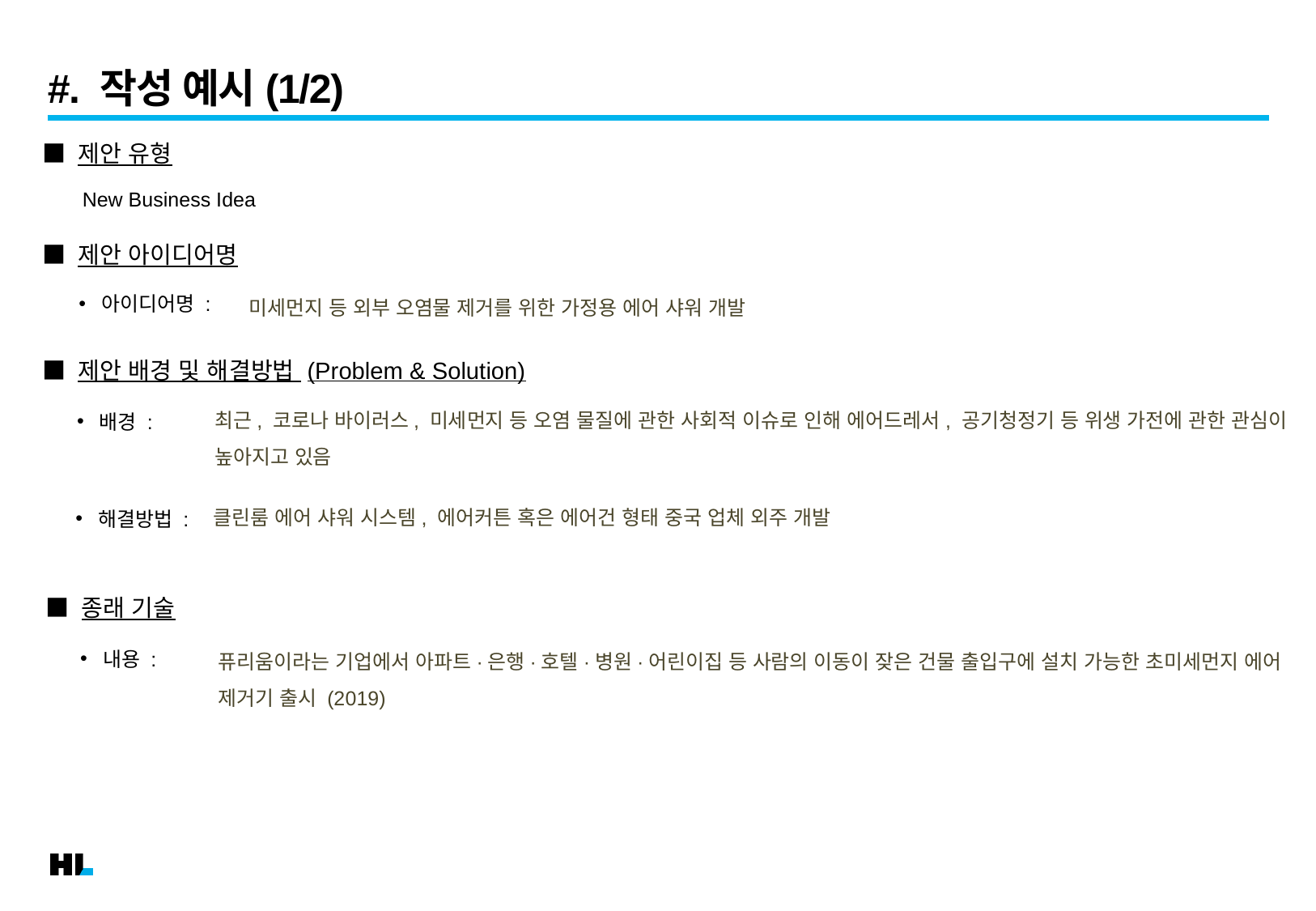

# #. 작성 예시(1/2)
■ 제안 유형
New Business Idea
■ 제안 아이디어명
아이디어명 :
미세먼지 등 외부 오염물 제거를 위한 가정용 에어 샤워 개발
■ 제안 배경 및 해결방법 (Problem & Solution)
최근, 코로나 바이러스, 미세먼지 등 오염 물질에 관한 사회적 이슈로 인해 에어드레서, 공기청정기 등 위생 가전에 관한 관심이 높아지고 있음
배경 :
클린룸 에어 샤워 시스템, 에어커튼 혹은 에어건 형태 중국 업체 외주 개발
해결방법 :
■ 종래 기술
내용 :
퓨리움이라는 기업에서 아파트·은행·호텔·병원·어린이집 등 사람의 이동이 잦은 건물 출입구에 설치 가능한 초미세먼지 에어 제거기 출시 (2019)